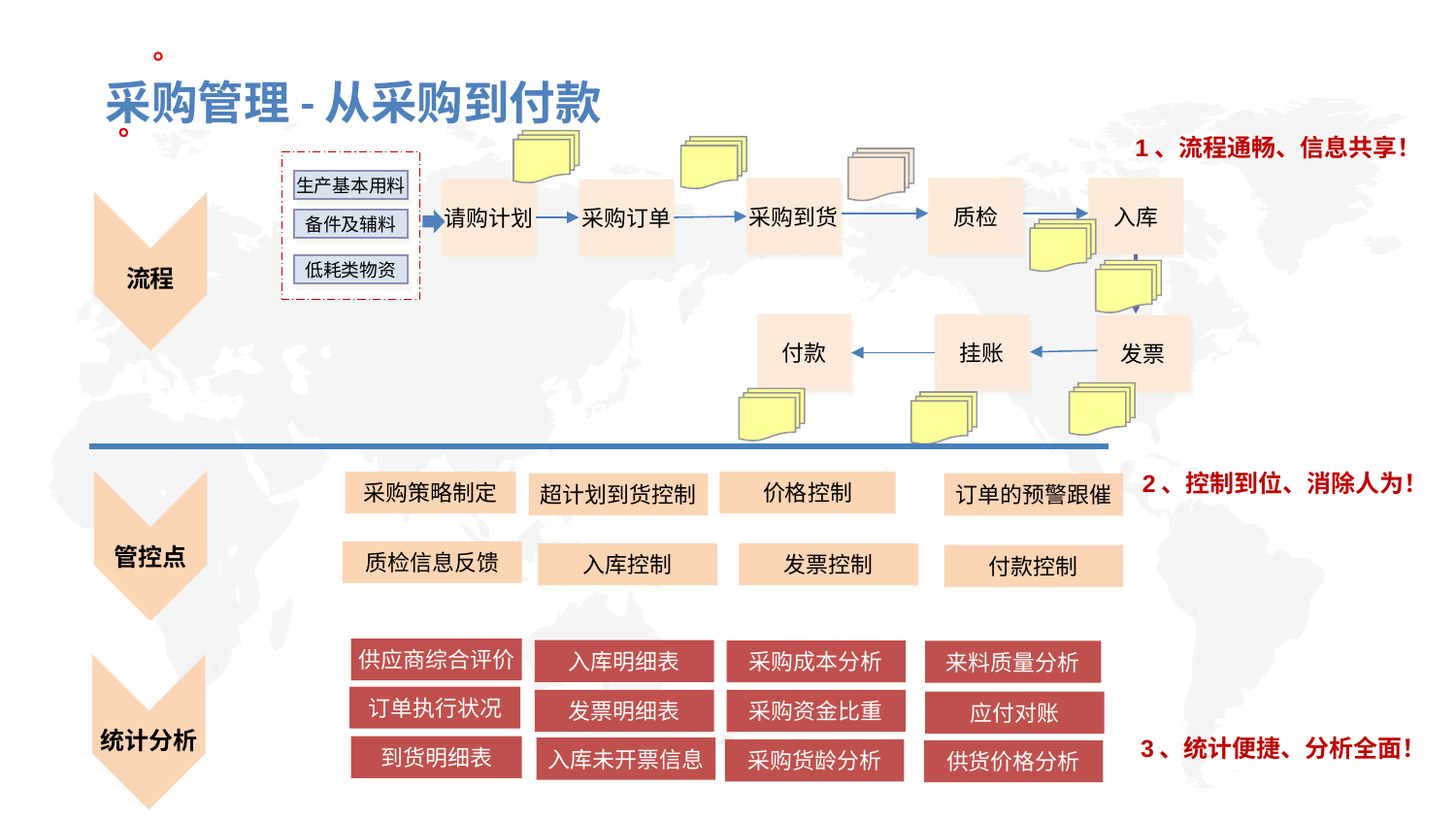

采购管理-从采购到付款

1、流程通畅、信息共享！

生产基本用料
采购到货
质检
入库
请购计划
采购订单

备件及辅料
流程

低耗类物资

付款
挂账
发票

2、控制到位、消除人为！
价格控制
采购策略制定
超计划到货控制
订单的预警跟催
管控点
质检信息反馈
入库控制
发票控制
付款控制
供应商综合评价
入库明细表
采购成本分析
来料质量分析
统计分析
订单执行状况
发票明细表
采购资金比重
应付对账
3、统计便捷、分析全面！
到货明细表
入库未开票信息
采购货龄分析
供货价格分析